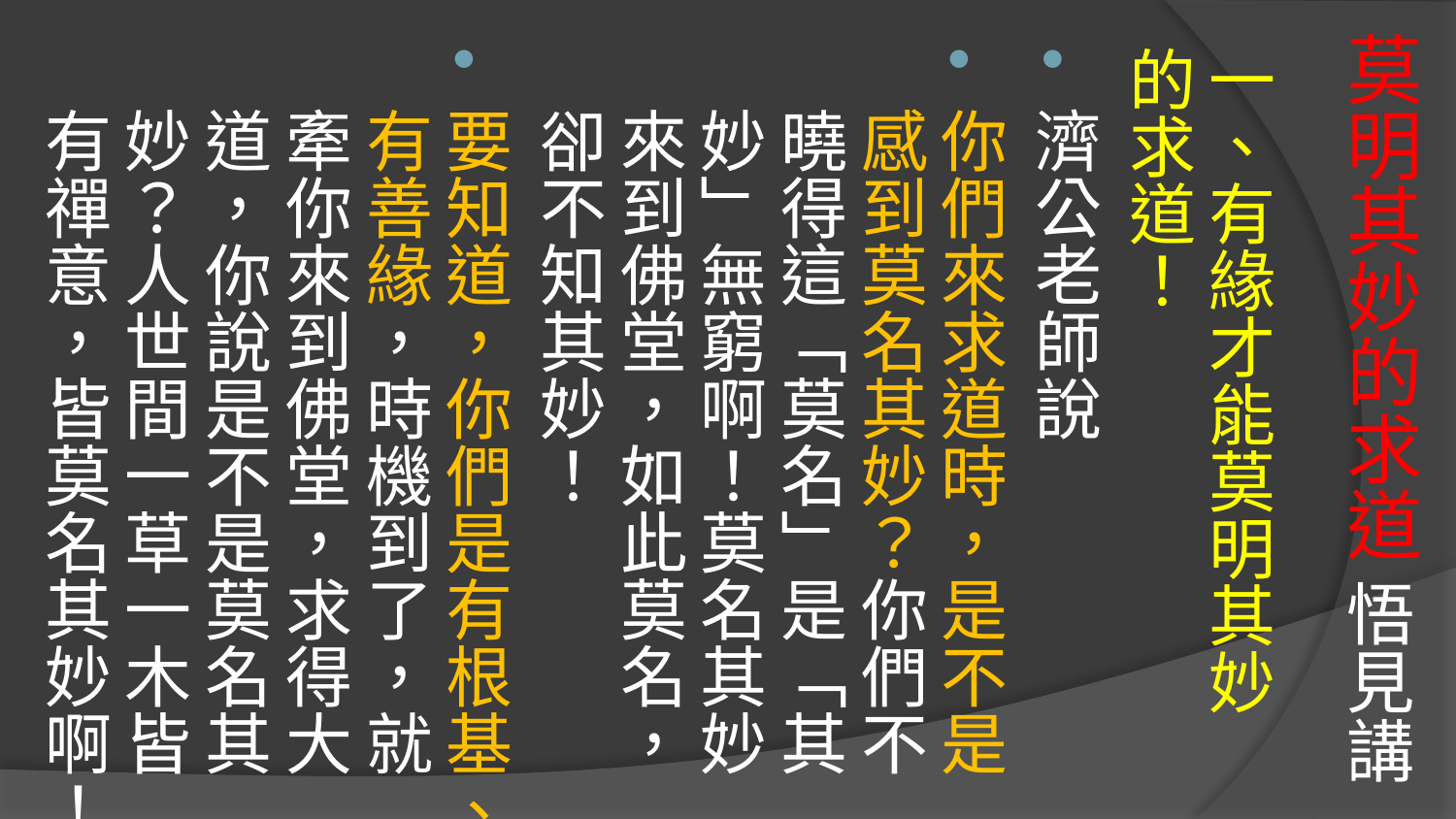

# 莫明其妙的求道 悟見講
一、有緣才能莫明其妙的求道！
濟公老師說
你們來求道時，是不是感到莫名其妙？你們不曉得這「莫名」是「其妙」無窮啊！莫名其妙來到佛堂，如此莫名，卻不知其妙！
要知道，你們是有根基、有善緣，時機到了，就牽你來到佛堂，求得大道，你說是不是莫名其妙？人世間一草一木皆有禪意，皆莫名其妙啊！